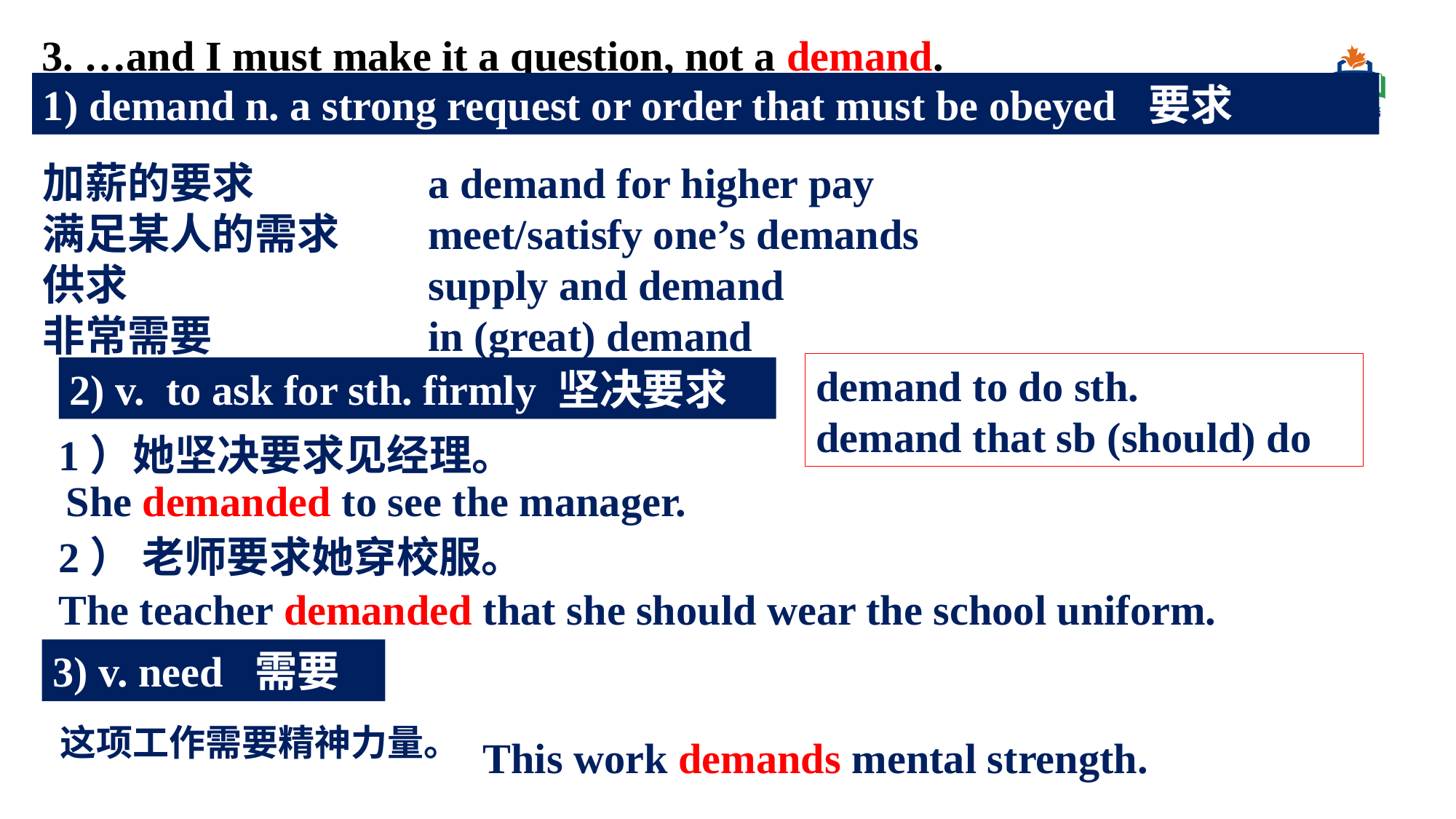

3. …and I must make it a question, not a demand.
1) demand n. a strong request or order that must be obeyed  要求
加薪的要求
满足某人的需求
供求
非常需要
a demand for higher pay
meet/satisfy one’s demands
supply and demand
in (great) demand
demand to do sth.
demand that sb (should) do
2) v.  to ask for sth. firmly 坚决要求
1）她坚决要求见经理。

2） 老师要求她穿校服。

She demanded to see the manager.
The teacher demanded that she should wear the school uniform.
3) v. need  需要
这项工作需要精神力量。
This work demands mental strength.